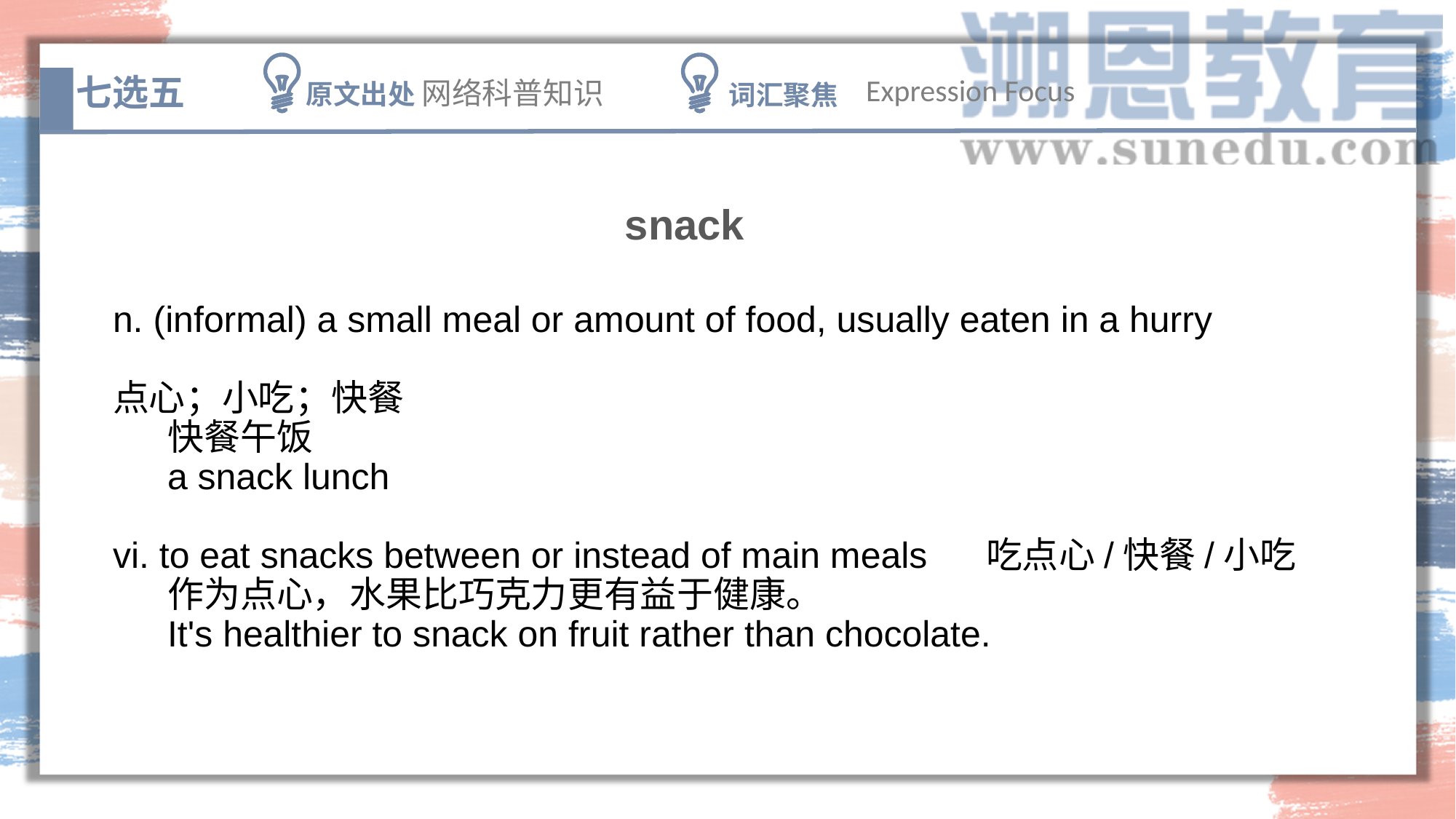

七选五

原文出处 网络科普知识
词汇聚焦
Expression Focus
snack
n. (informal) a small meal or amount of food, usually eaten in a hurry
点心；小吃；快餐
快餐午饭
a snack lunch

vi. to eat snacks between or instead of main meals	吃点心/快餐/小吃
作为点心，水果比巧克力更有益于健康。
It's healthier to snack on fruit rather than chocolate.